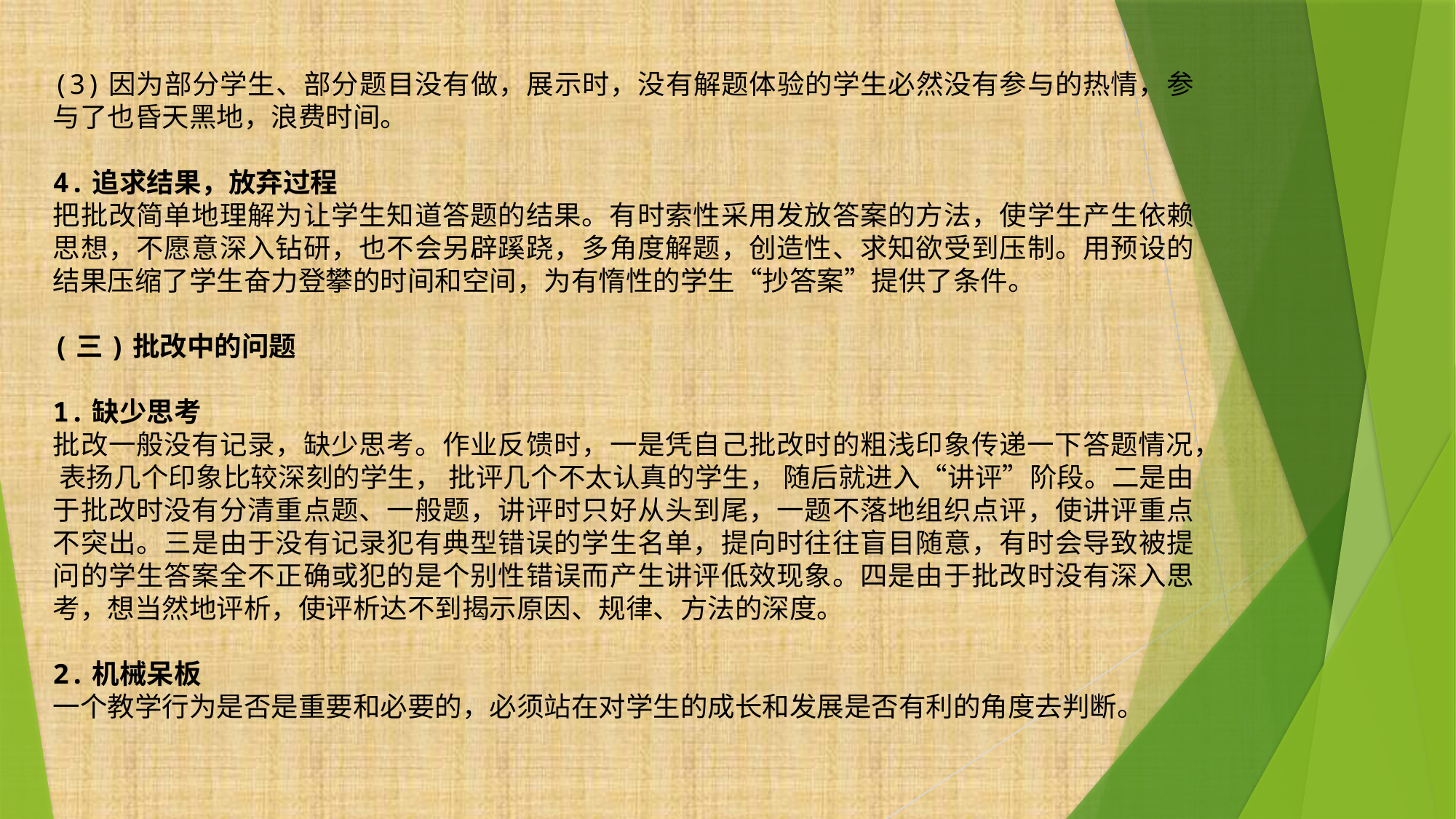

(3)因为部分学生、部分题目没有做，展示时，没有解题体验的学生必然没有参与的热情，参与了也昏天黑地，浪费时间。

4.追求结果，放弃过程
把批改简单地理解为让学生知道答题的结果。有时索性采用发放答案的方法，使学生产生依赖思想，不愿意深入钻研，也不会另辟蹊跷，多角度解题，创造性、求知欲受到压制。用预设的结果压缩了学生奋力登攀的时间和空间，为有惰性的学生“抄答案”提供了条件。

(三)批改中的问题

1.缺少思考
批改一般没有记录，缺少思考。作业反馈时，一是凭自己批改时的粗浅印象传递一下答题情况， 表扬几个印象比较深刻的学生， 批评几个不太认真的学生， 随后就进入“讲评”阶段。二是由于批改时没有分清重点题、一般题，讲评时只好从头到尾，一题不落地组织点评，使讲评重点不突出。三是由于没有记录犯有典型错误的学生名单，提向时往往盲目随意，有时会导致被提问的学生答案全不正确或犯的是个别性错误而产生讲评低效现象。四是由于批改时没有深入思考，想当然地评析，使评析达不到揭示原因、规律、方法的深度。

2.机械呆板
一个教学行为是否是重要和必要的，必须站在对学生的成长和发展是否有利的角度去判断。